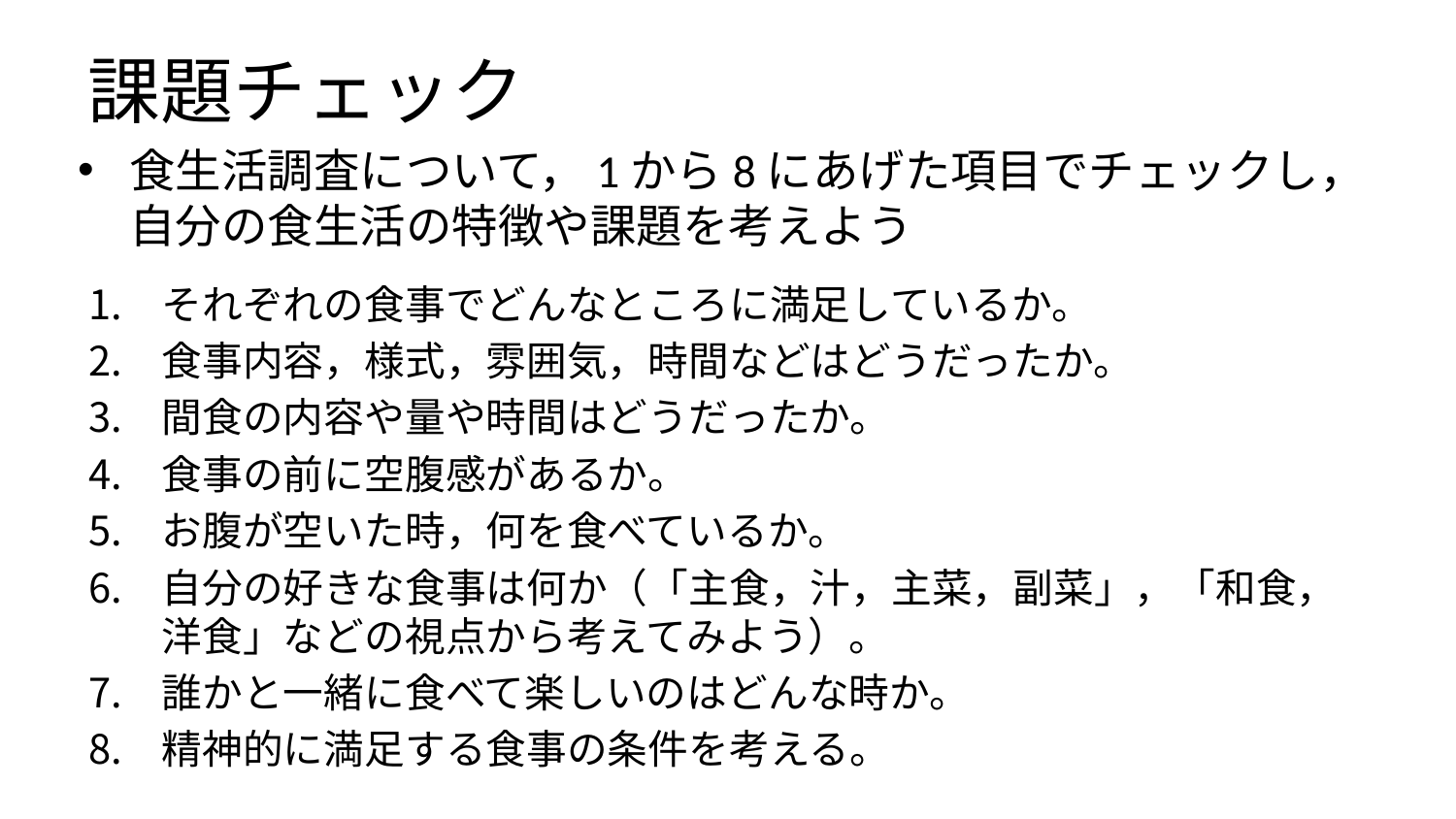

# 課題チェック
食生活調査について，1から8にあげた項目でチェックし，自分の食生活の特徴や課題を考えよう
それぞれの食事でどんなところに満足しているか。
食事内容，様式，雰囲気，時間などはどうだったか。
間食の内容や量や時間はどうだったか。
食事の前に空腹感があるか。
お腹が空いた時，何を食べているか。
自分の好きな食事は何か（「主食，汁，主菜，副菜」，「和食，洋食」などの視点から考えてみよう）。
誰かと一緒に食べて楽しいのはどんな時か。
精神的に満足する食事の条件を考える。